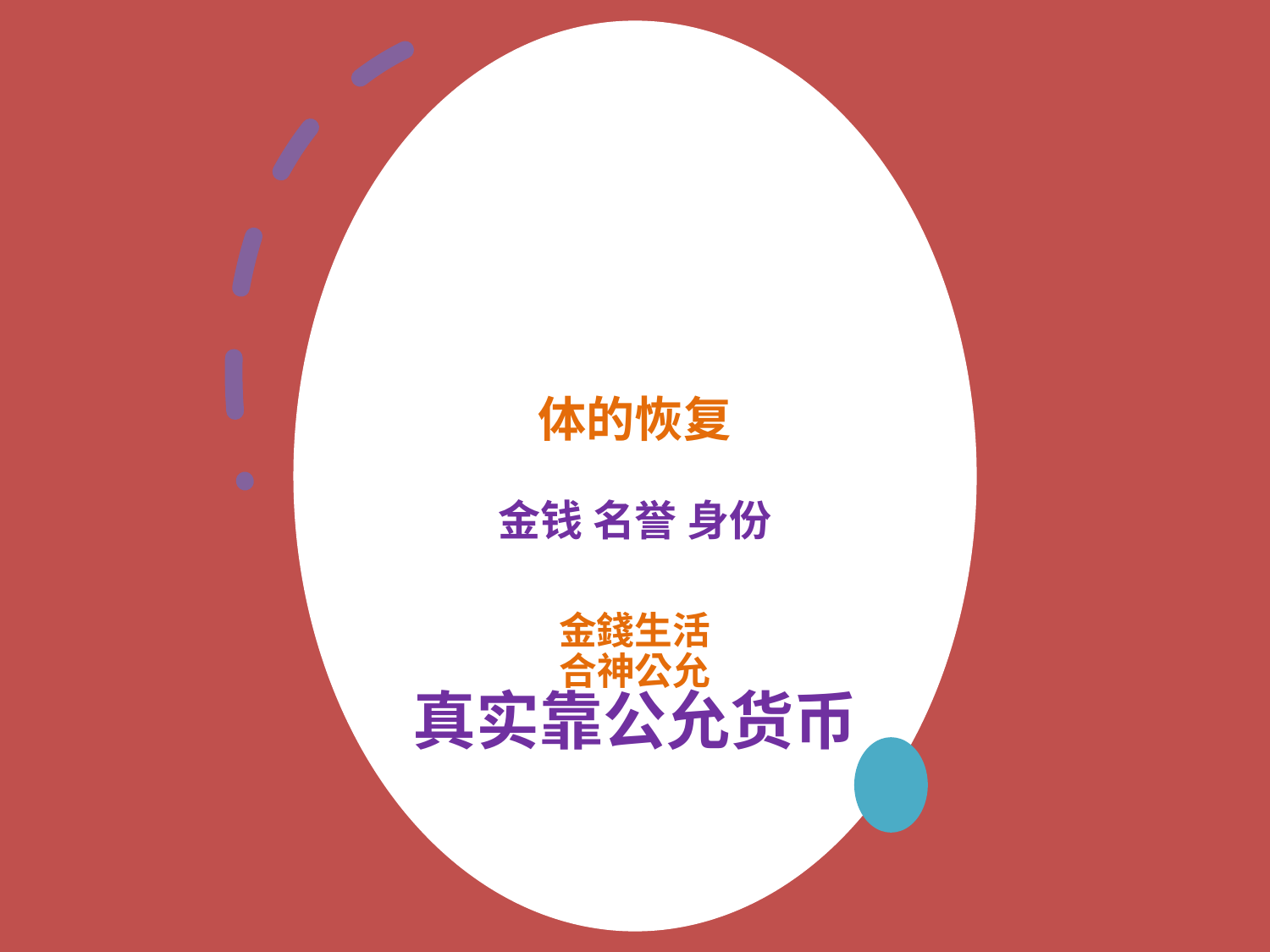

# 体的恢复 金钱 名誉 身份 金錢生活 合神公允
真实靠公允货币